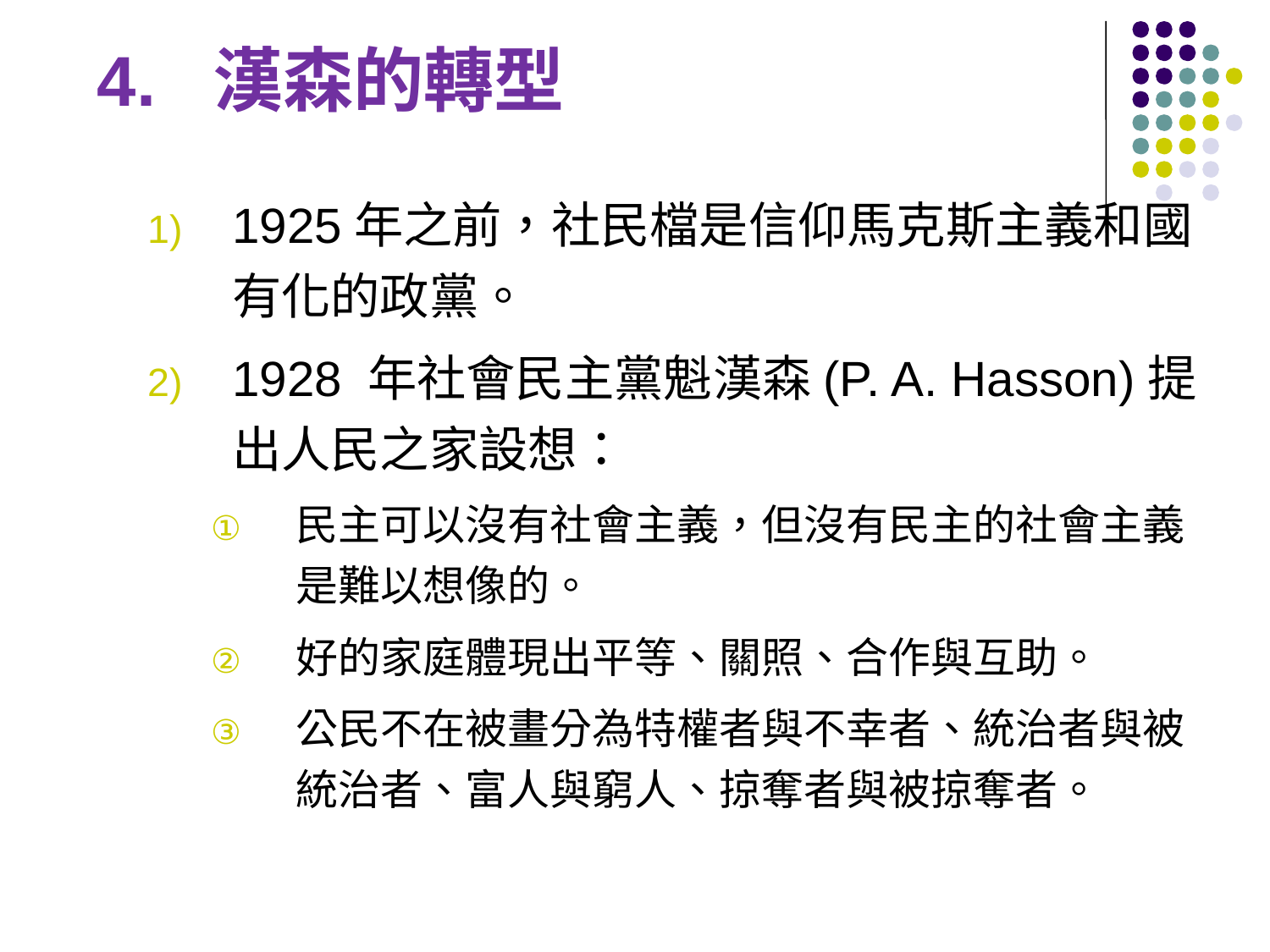

4.  漢森的轉型
1925年之前，社民檔是信仰馬克斯主義和國有化的政黨。
1928 年社會民主黨魁漢森(P. A. Hasson)提出人民之家設想：
民主可以沒有社會主義，但沒有民主的社會主義是難以想像的。
好的家庭體現出平等、關照、合作與互助。
公民不在被畫分為特權者與不幸者、統治者與被統治者、富人與窮人、掠奪者與被掠奪者。